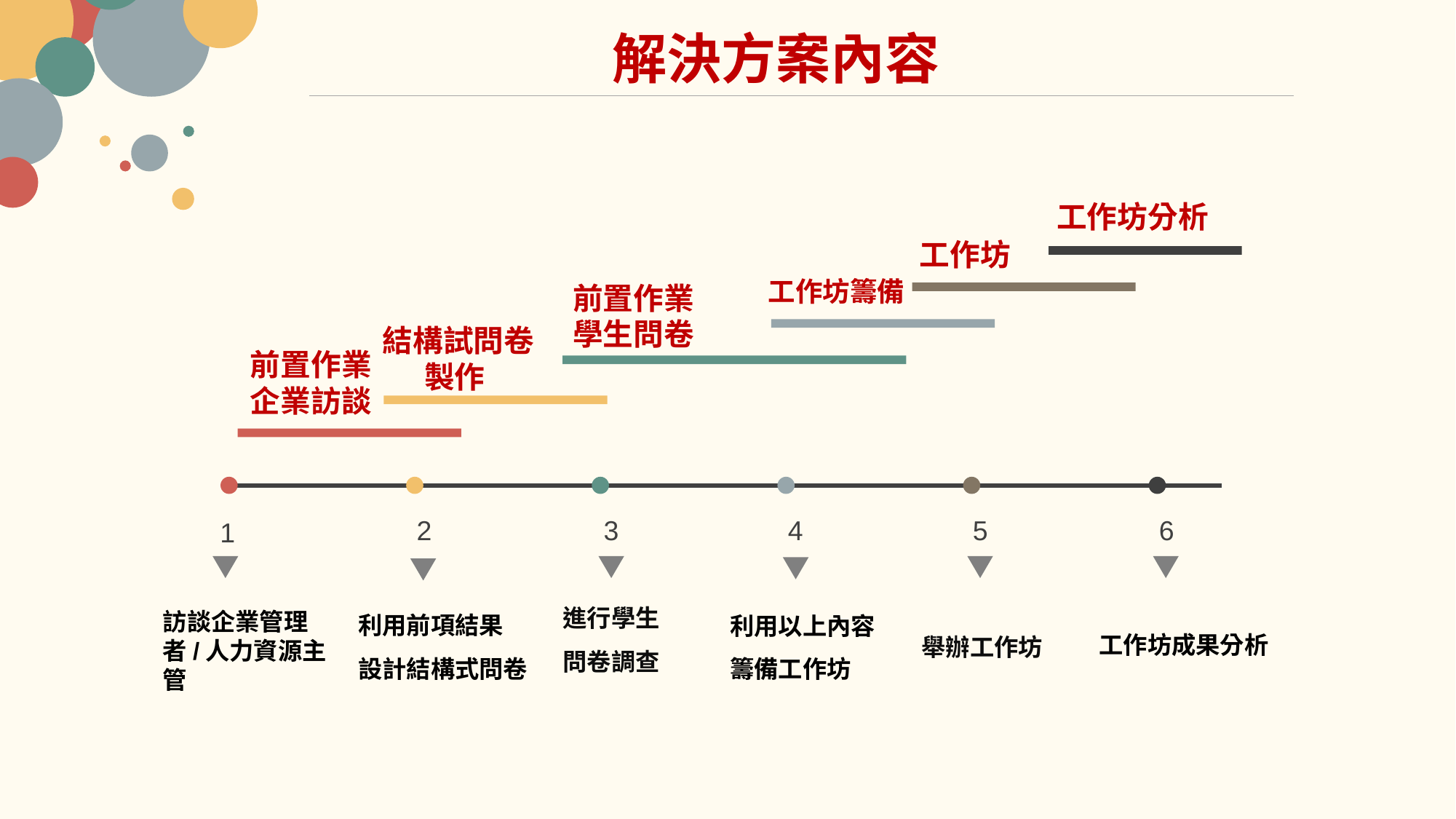

解決方案內容
工作坊分析
工作坊

工作坊籌備
前置作業
學生問卷

結構試問卷
     製作

前置作業
企業訪談

    2
    3
    4
    5
    6
1

進行學生
問卷調查
利用前項結果
設計結構式問卷
利用以上內容
籌備工作坊
訪談企業管理者/人力資源主管
工作坊成果分析
舉辦工作坊